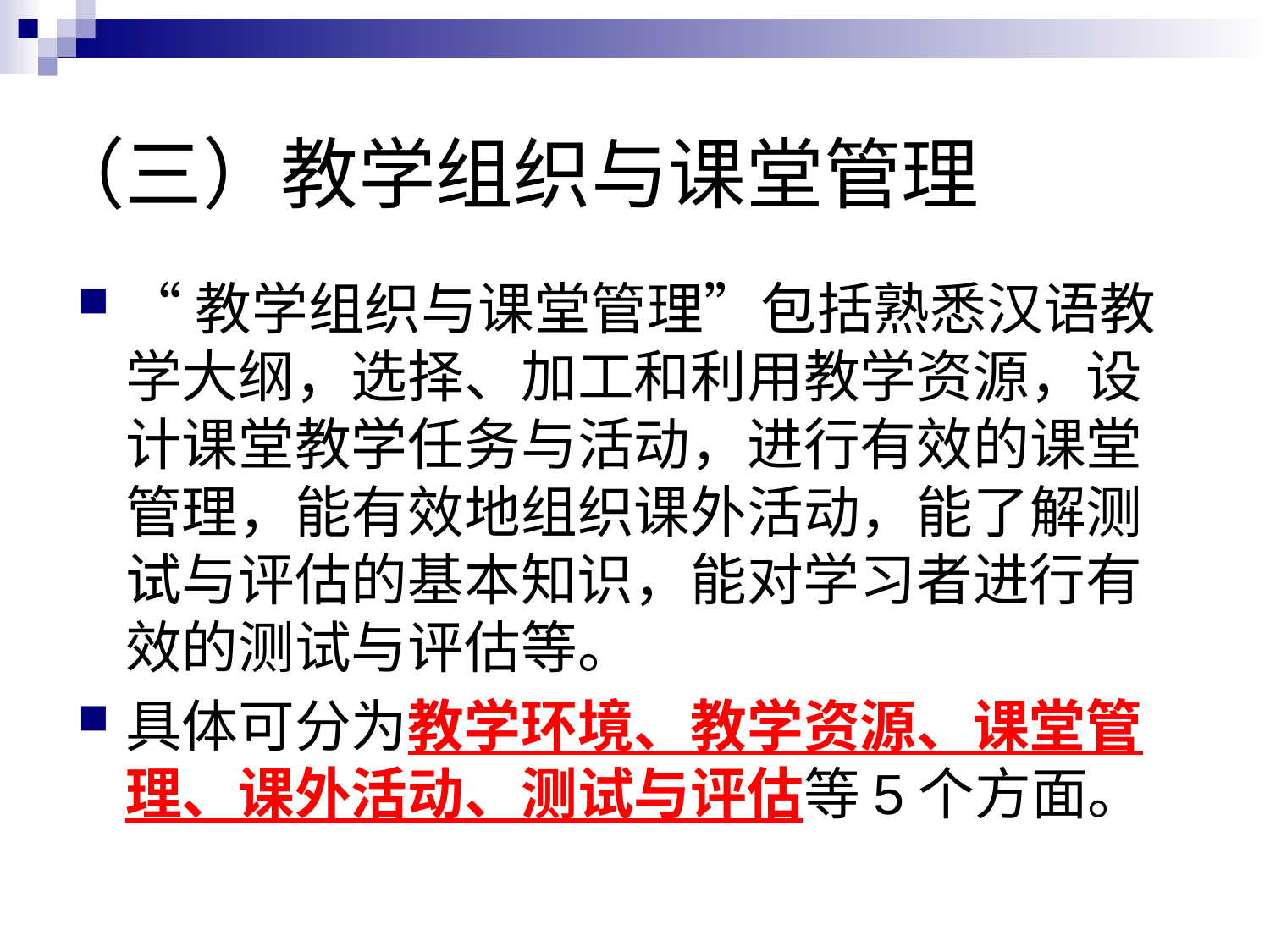

# （三）教学组织与课堂管理
“教学组织与课堂管理”包括熟悉汉语教学大纲，选择、加工和利用教学资源，设计课堂教学任务与活动，进行有效的课堂管理，能有效地组织课外活动，能了解测试与评估的基本知识，能对学习者进行有效的测试与评估等。
具体可分为教学环境、教学资源、课堂管理、课外活动、测试与评估等5个方面。